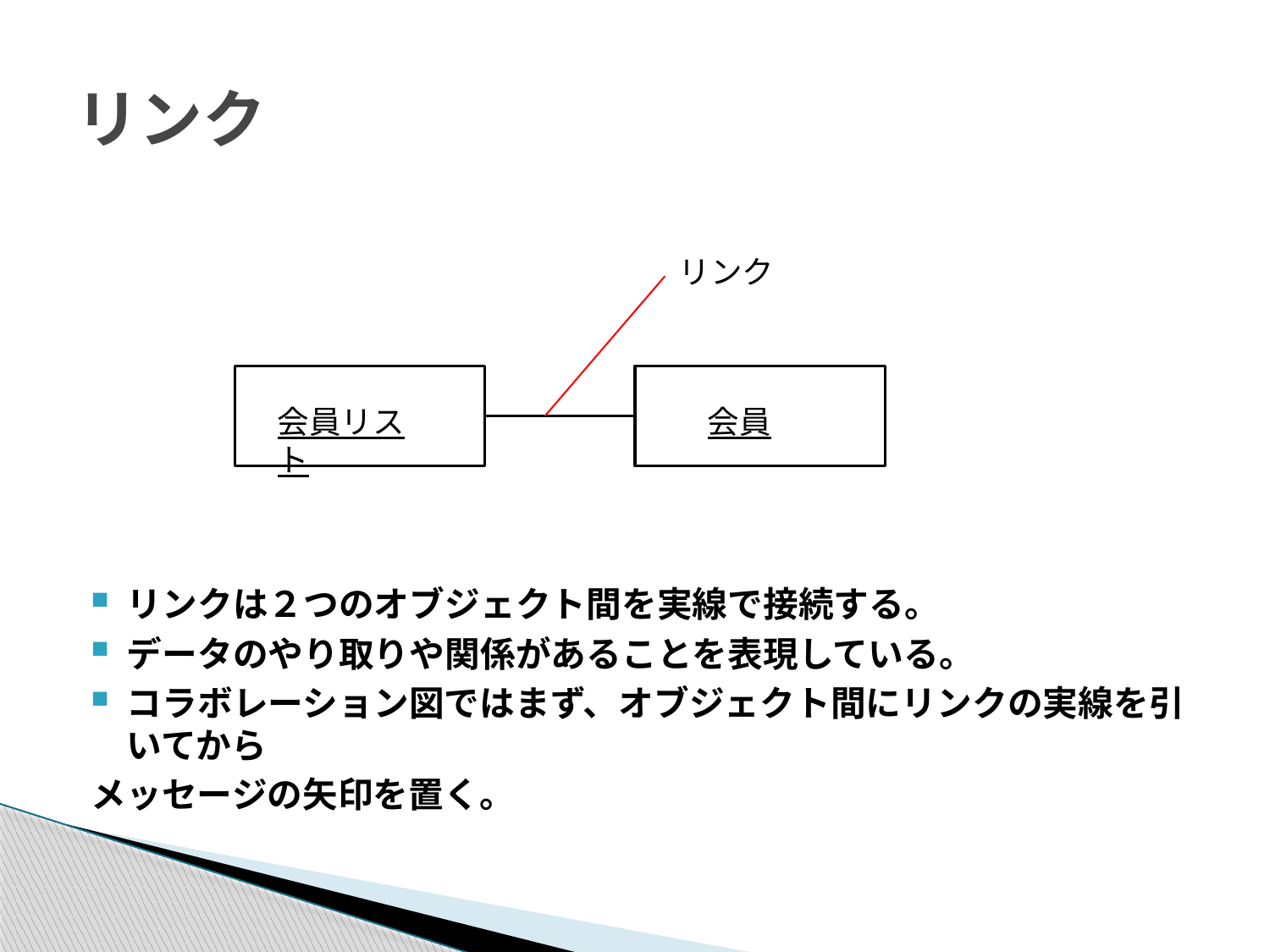

# リンク
リンク

会員リスト

会員
リンクは２つのオブジェクト間を実線で接続する。
データのやり取りや関係があることを表現している。
コラボレーション図ではまず、オブジェクト間にリンクの実線を引いてから
メッセージの矢印を置く。